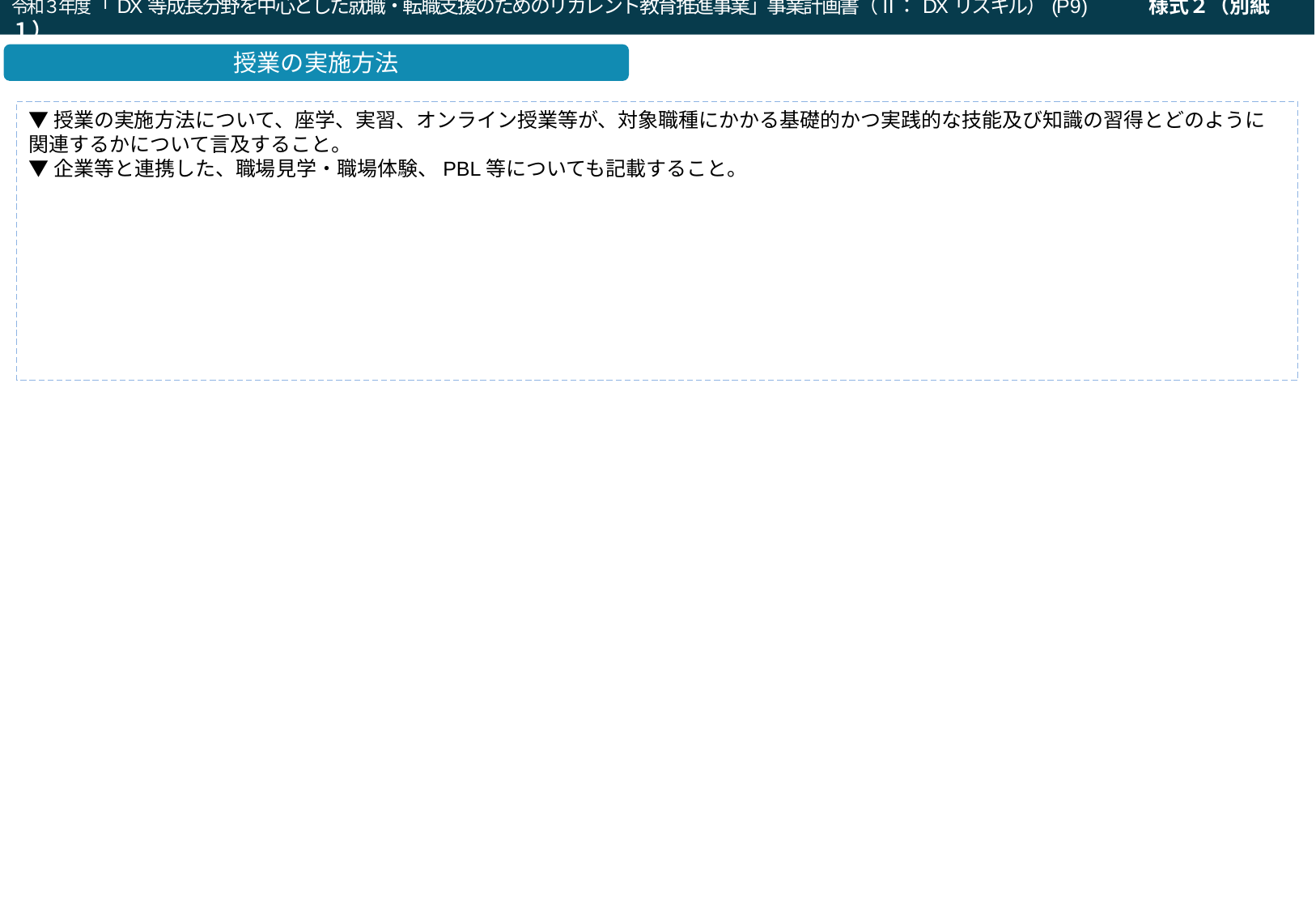

令和３年度「DX等成長分野を中心とした就職・転職支援のためのリカレント教育推進事業」事業計画書（ Ⅱ：DXリスキル）(P9)　　　様式２（別紙１）
令和２年度「就職・転職支援のための大学リカレント教育推進事業（就職・転職支援のためのリカレント教育プログラムの開発・実施）」事業計画書（a：求職支援）(P9)
授業の実施方法
▼授業の実施方法について、座学、実習、オンライン授業等が、対象職種にかかる基礎的かつ実践的な技能及び知識の習得とどのように関連するかについて言及すること。
▼企業等と連携した、職場見学・職場体験、PBL等についても記載すること。